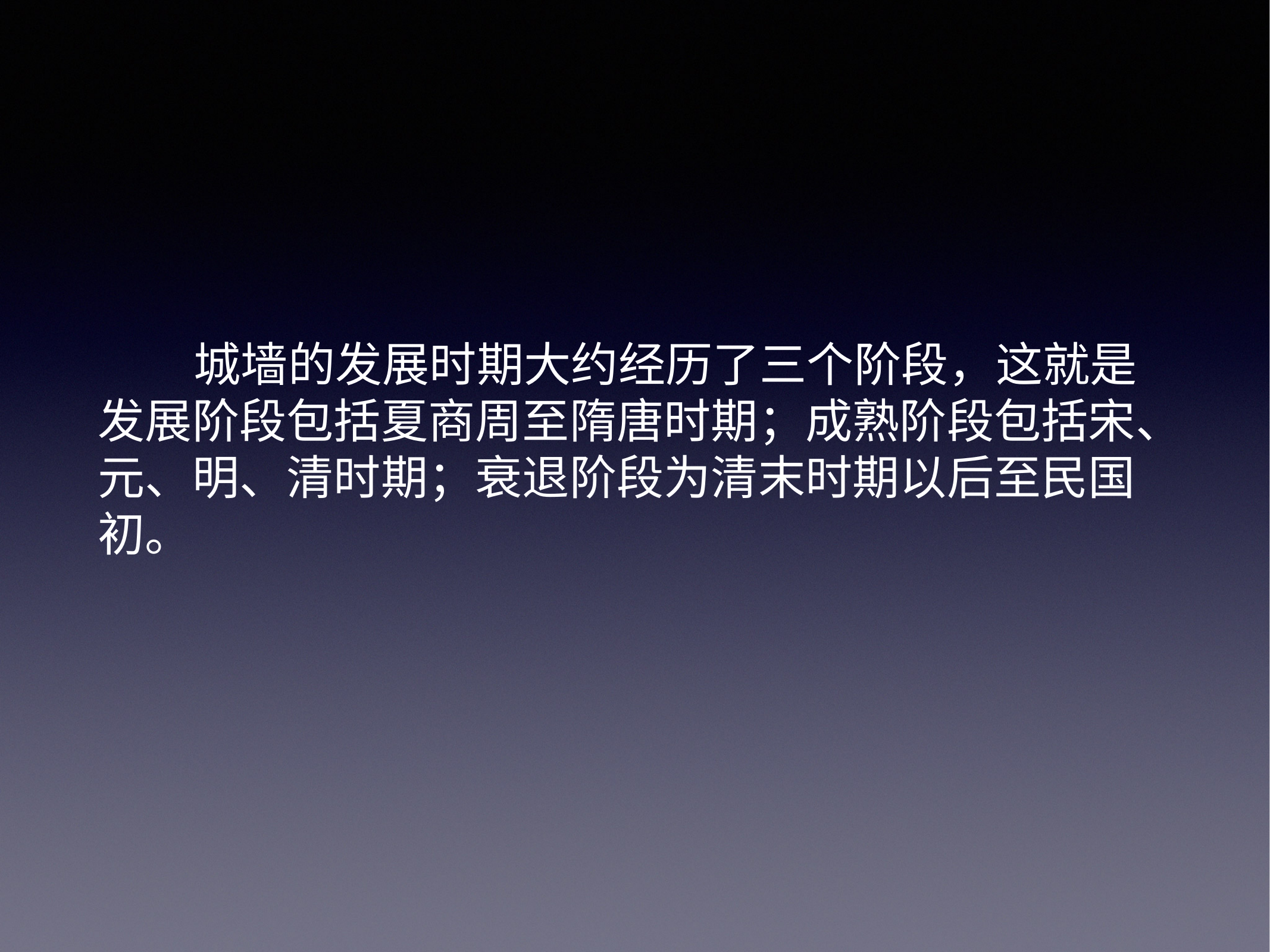

城墙的发展时期大约经历了三个阶段，这就是发展阶段包括夏商周至隋唐时期；成熟阶段包括宋、元、明、清时期；衰退阶段为清末时期以后至民国初。